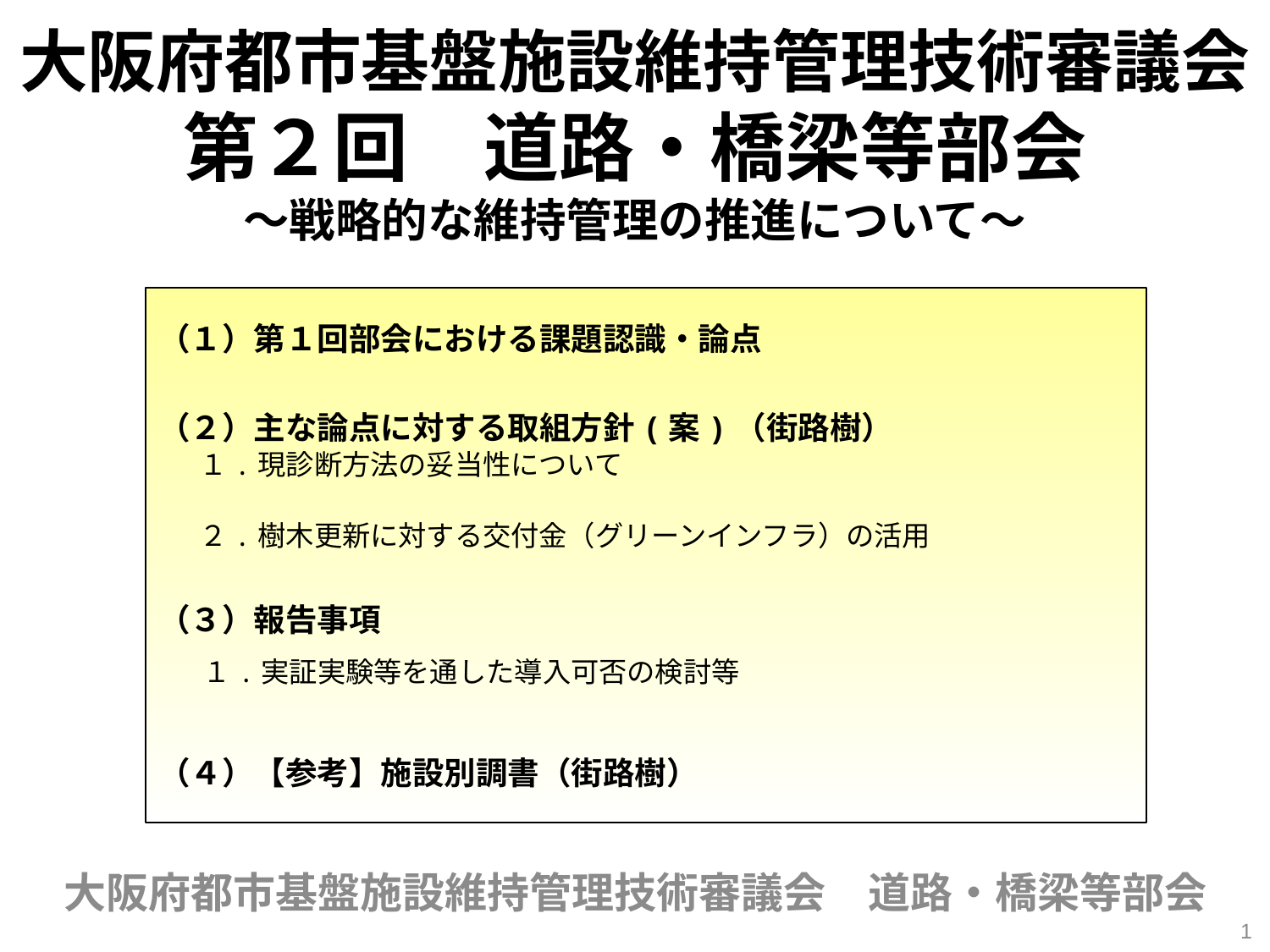

# 大阪府都市基盤施設維持管理技術審議会 第２回　道路・橋梁等部会 ～戦略的な維持管理の推進について～
（１）第１回部会における課題認識・論点

（２）主な論点に対する取組方針(案)（街路樹）
　  １.現診断方法の妥当性について

　  ２.樹木更新に対する交付金（グリーンインフラ）の活用

（３）報告事項
　  １.実証実験等を通した導入可否の検討等

（４）【参考】施設別調書（街路樹）
大阪府都市基盤施設維持管理技術審議会　道路・橋梁等部会
1